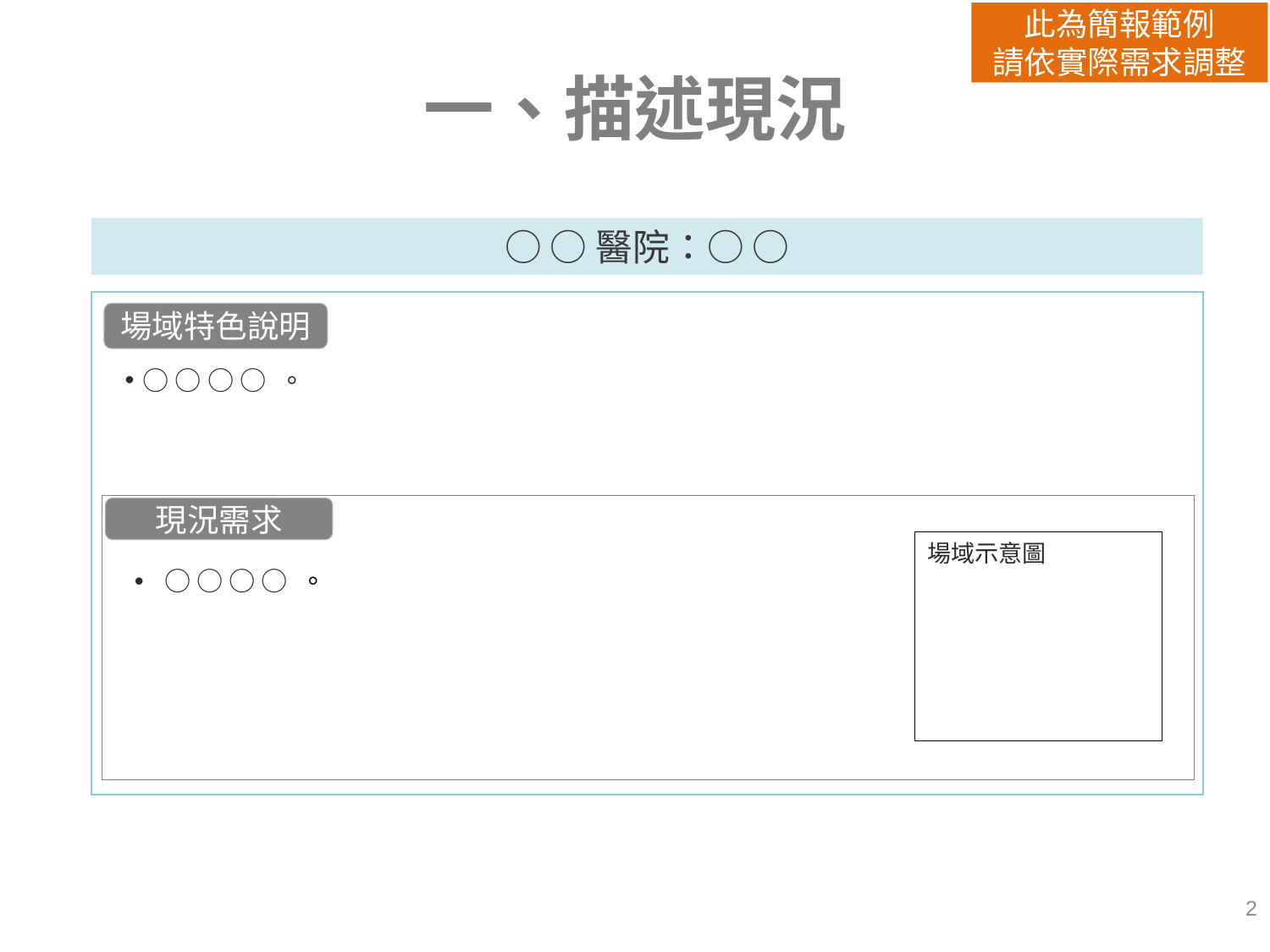

此為簡報範例
請依實際需求調整
# 一、描述現況
○ ○醫院：○ ○

場域特色說明
○ ○ ○ ○ 。

現況需求
場域示意圖

○ ○ ○ ○ 。
2